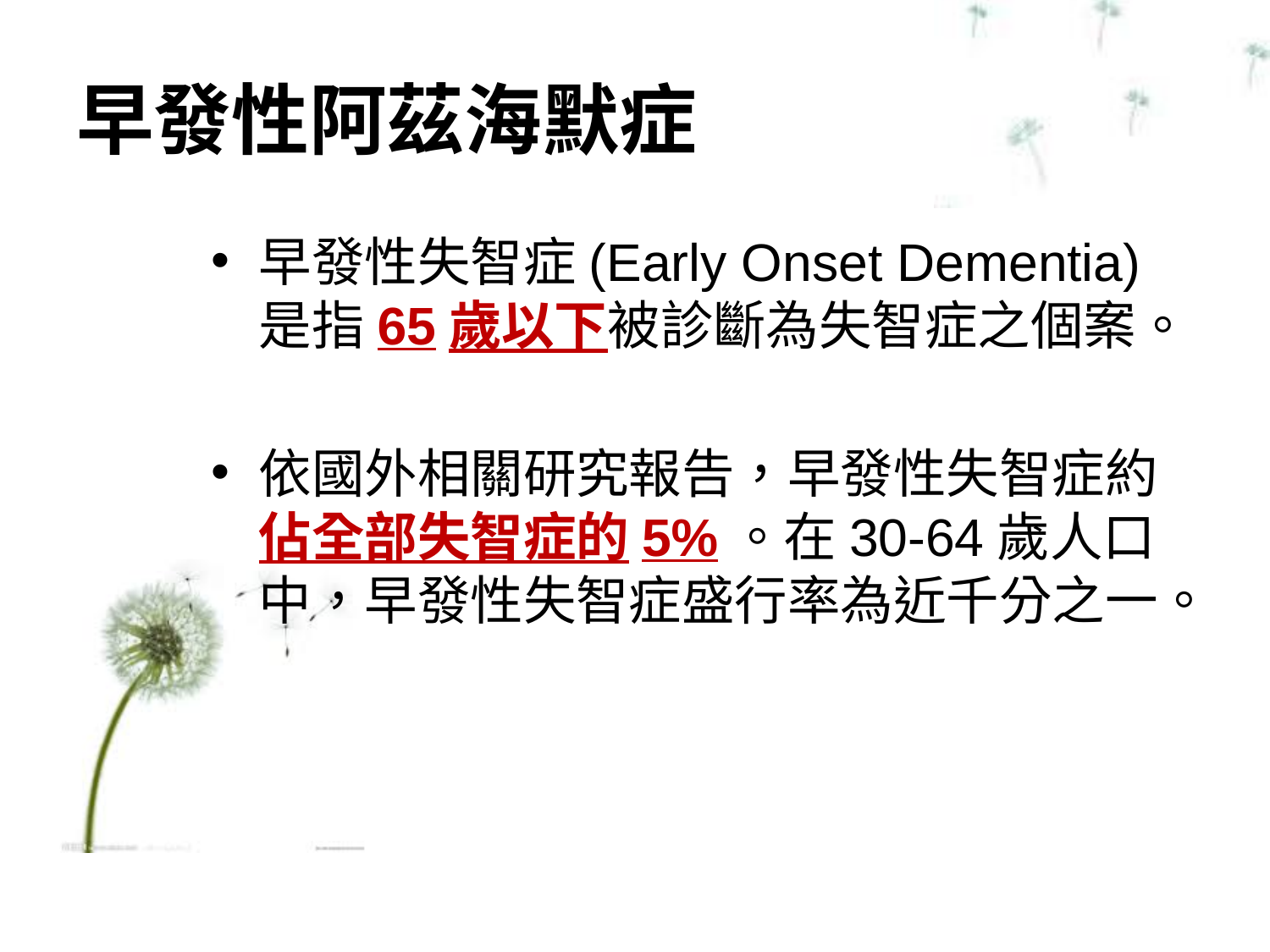

# 早發性阿茲海默症
早發性失智症(Early Onset Dementia) 是指65歲以下被診斷為失智症之個案。

依國外相關研究報告，早發性失智症約佔全部失智症的5%。在30-64歲人口中，早發性失智症盛行率為近千分之一。